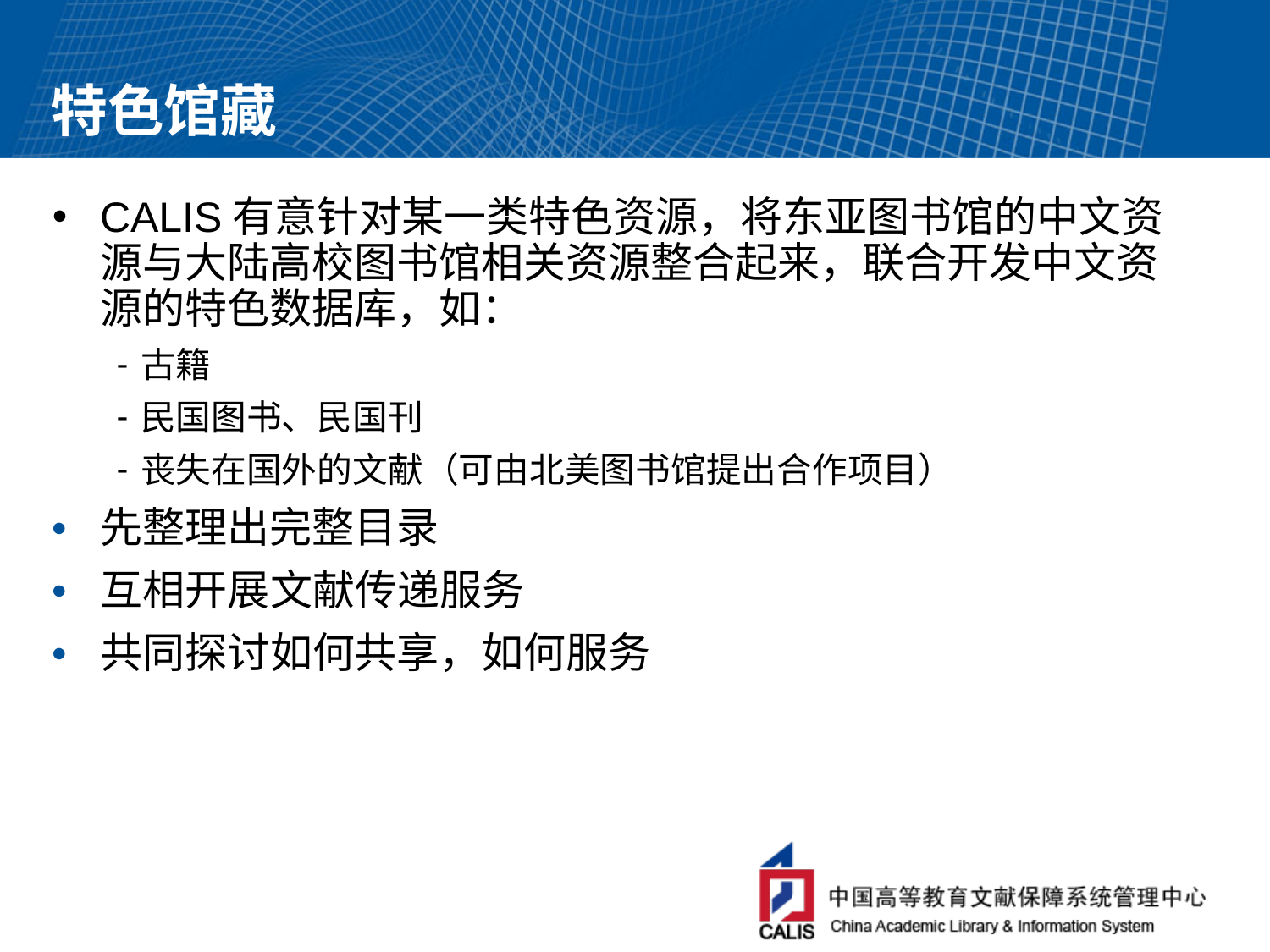

# 特色馆藏
CALIS有意针对某一类特色资源，将东亚图书馆的中文资源与大陆高校图书馆相关资源整合起来，联合开发中文资源的特色数据库，如：
古籍
民国图书、民国刊
丧失在国外的文献（可由北美图书馆提出合作项目）
先整理出完整目录
互相开展文献传递服务
共同探讨如何共享，如何服务